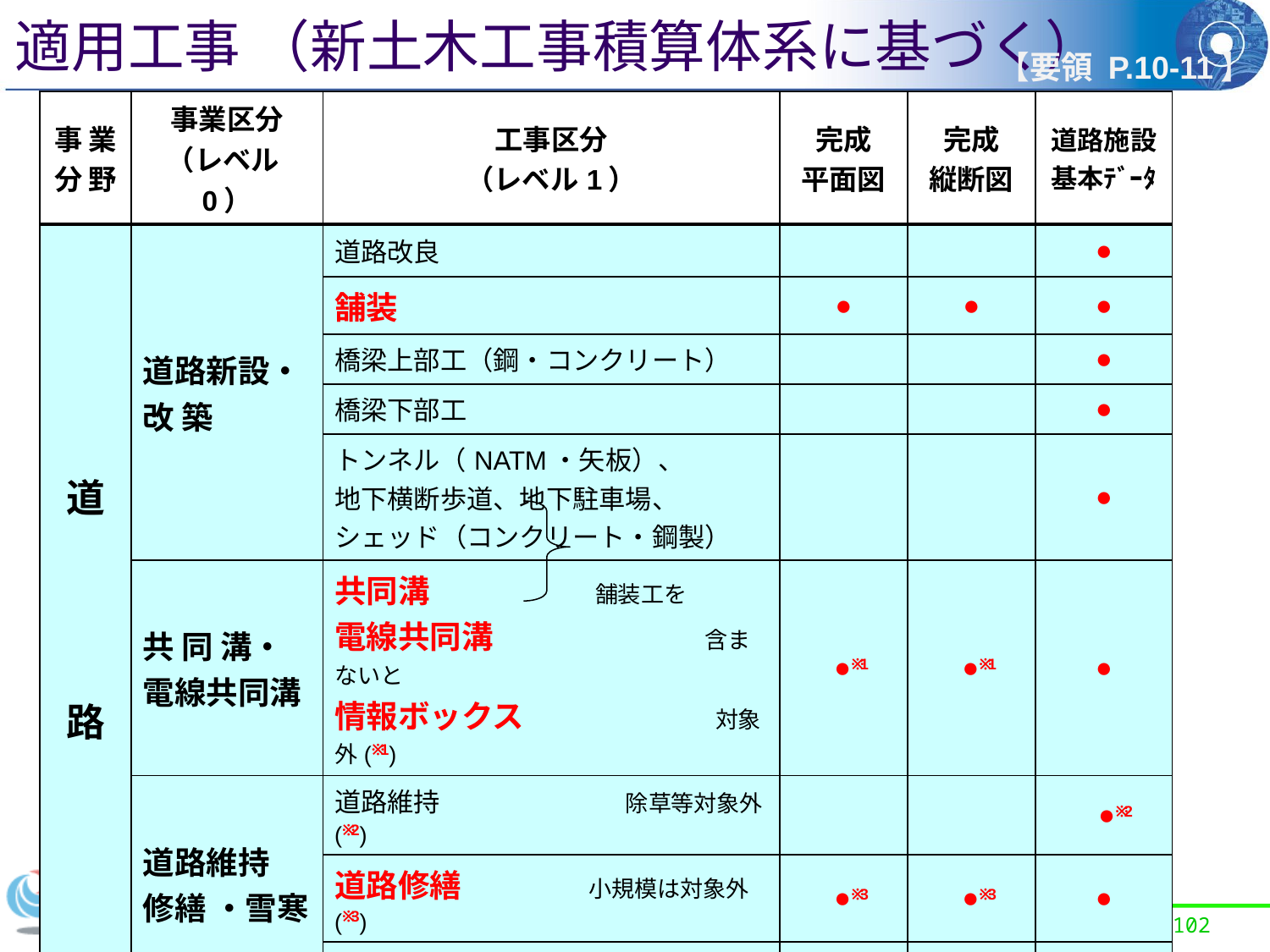

適用工事 （新土木工事積算体系に基づく）
【要領 P.10-11】
| 事 業 分 野 | 事業区分 （レベル0） | 工事区分 （レベル1） | 完成 平面図 | 完成 縦断図 | 道路施設 基本ﾃﾞｰﾀ |
| --- | --- | --- | --- | --- | --- |
| 道　　　路 | 道路新設・改 築 | 道路改良 |  |  | ● |
|  |  | 舗装 | ● | ● | ● |
|  |  | 橋梁上部工（鋼・コンクリート） |  |  | ● |
|  |  | 橋梁下部工 |  |  | ● |
|  |  | トンネル（NATM・矢板）、 地下横断歩道、地下駐車場、 シェッド（コンクリート・鋼製） |  |  | ● |
|  | 共 同 溝・ 電線共同溝 | 共同溝 舗装工を 電線共同溝　　　　　　　　含まないと 情報ボックス　　　　　　　 対象外(※1) | ●※1 | ●※1 | ● |
|  | 道路維持 修繕 ・雪寒 | 道路維持　　　　　　　除草等対象外(※2) |  |  | ●※2 |
|  |  | 道路修繕　　　　小規模は対象外(※3) | ●※3 | ●※3 | ● |
|  |  | 雪寒 |  |  | ● |
| 河川 | ・・・ | ・・・ |  |  |  |
| 下水道 | ・・・ | ・・・ |  |  |  |
| 公園 | ・・・ | ・・・ |  |  |  |

102